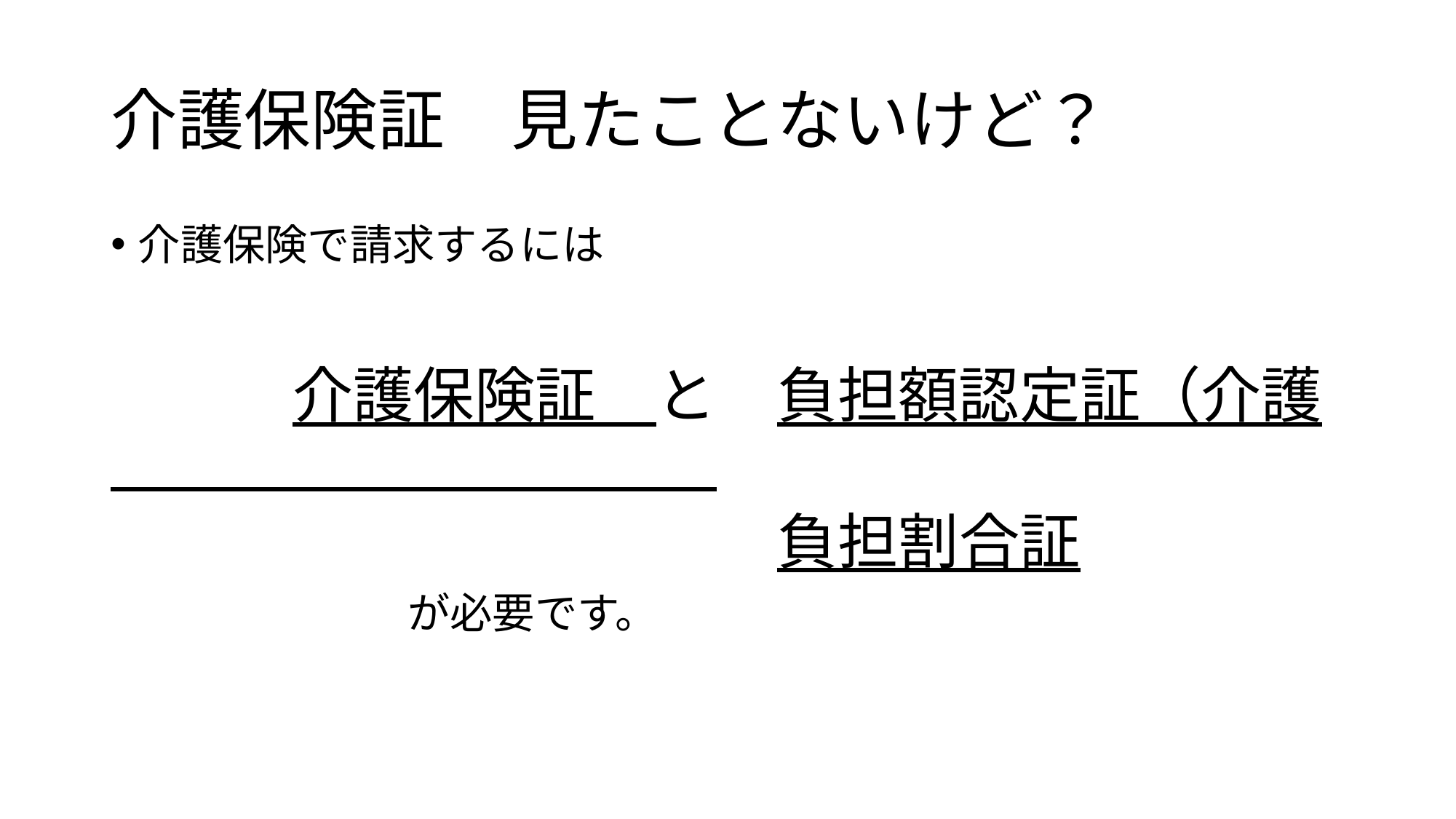

# 介護保険証　見たことないけど？
介護保険で請求するには

　　　介護保険証　と　負担額認定証（介護
　　　　　　　　　　　負担割合証
　　　　　　　が必要です。